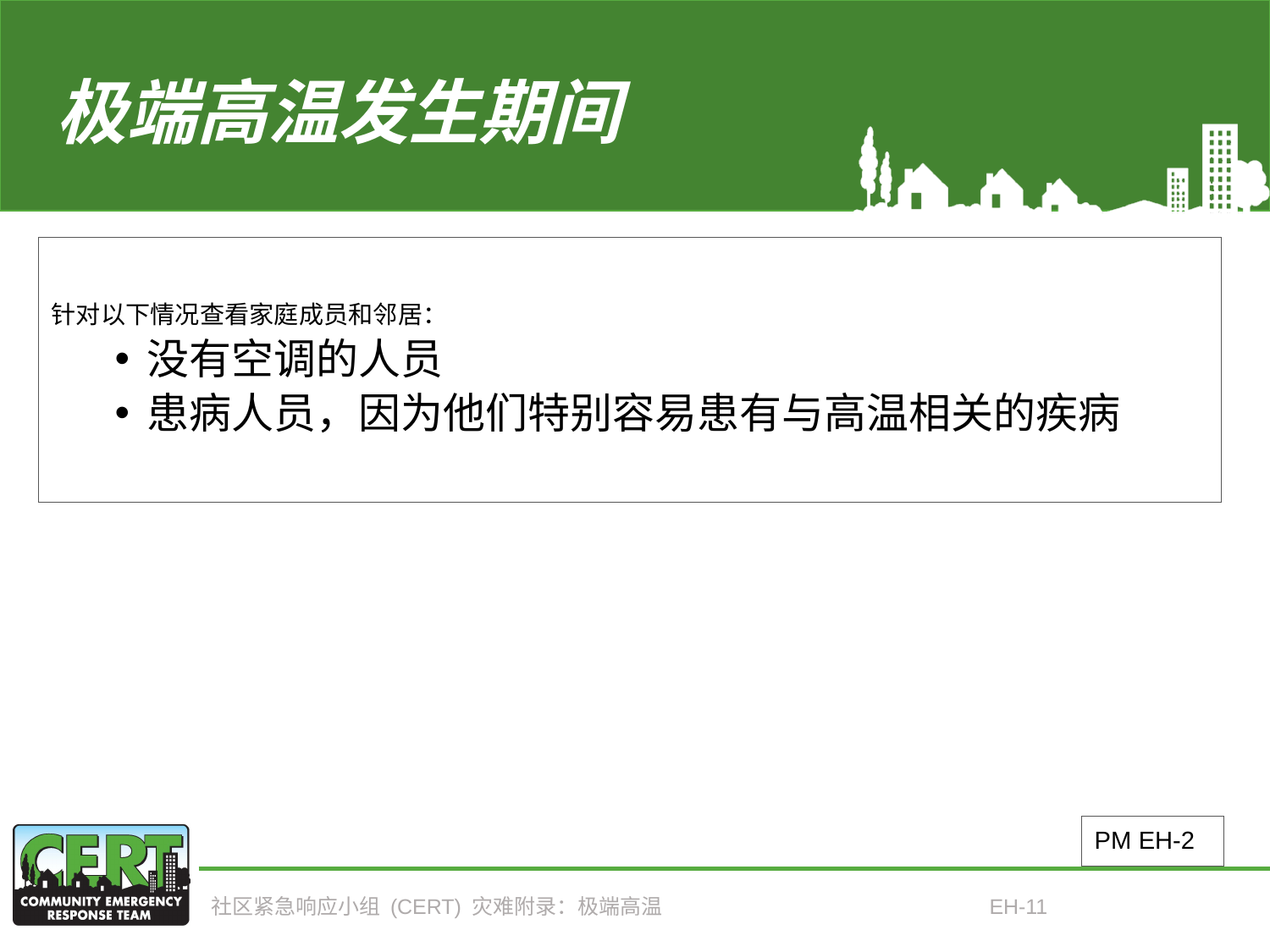

# 极端高温发生期间
针对以下情况查看家庭成员和邻居：
没有空调的人员
患病人员，因为他们特别容易患有与高温相关的疾病
PM EH-2
社区紧急响应小组 (CERT) 灾难附录：极端高温
EH-11